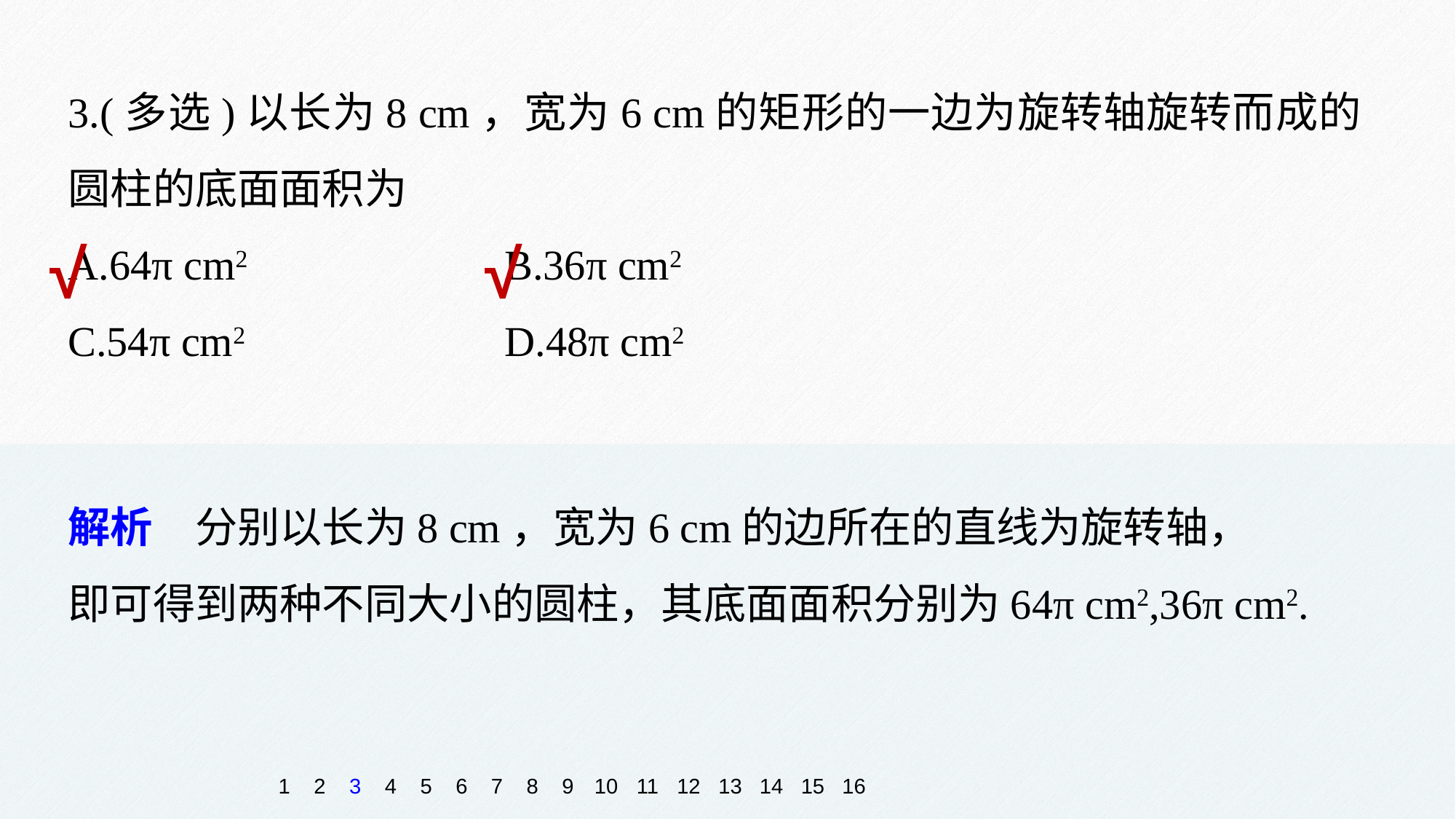

3.(多选)以长为8 cm，宽为6 cm的矩形的一边为旋转轴旋转而成的圆柱的底面面积为
A.64π cm2  			B.36π cm2
C.54π cm2  			D.48π cm2
√
√
解析　分别以长为8 cm，宽为6 cm的边所在的直线为旋转轴，
即可得到两种不同大小的圆柱，其底面面积分别为64π cm2,36π cm2.
1
2
3
4
5
6
7
8
9
10
11
12
13
14
15
16